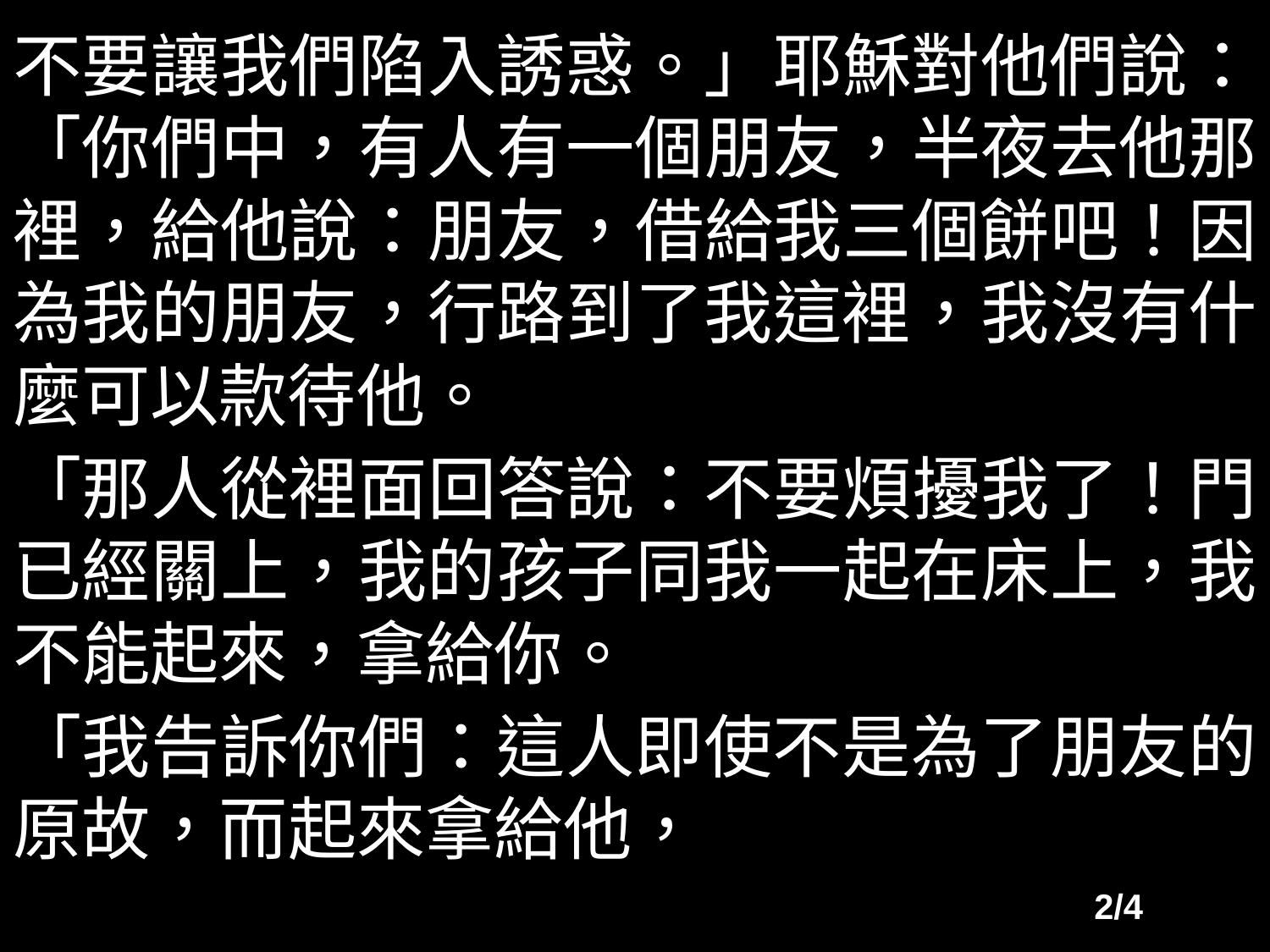

不要讓我們陷入誘惑。」耶穌對他們說：「你們中，有人有一個朋友，半夜去他那裡，給他說：朋友，借給我三個餅吧！因為我的朋友，行路到了我這裡，我沒有什麼可以款待他。
「那人從裡面回答說：不要煩擾我了！門已經關上，我的孩子同我一起在床上，我不能起來，拿給你。
「我告訴你們：這人即使不是為了朋友的原故，而起來拿給他，
   2/4